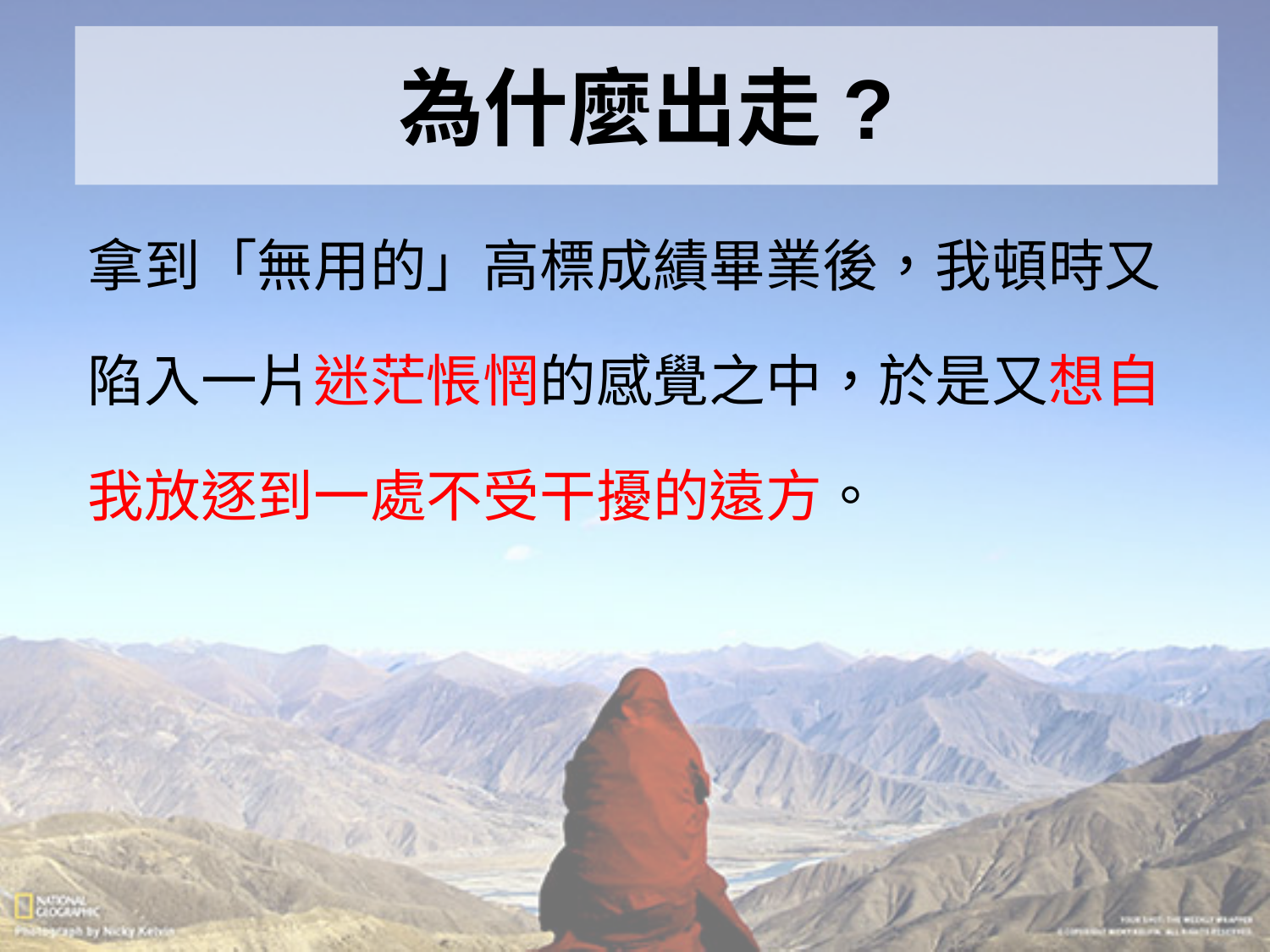

# 為什麼出走?
拿到「無用的」高標成績畢業後，我頓時又陷入一片迷茫悵惘的感覺之中，於是又想自我放逐到一處不受干擾的遠方。